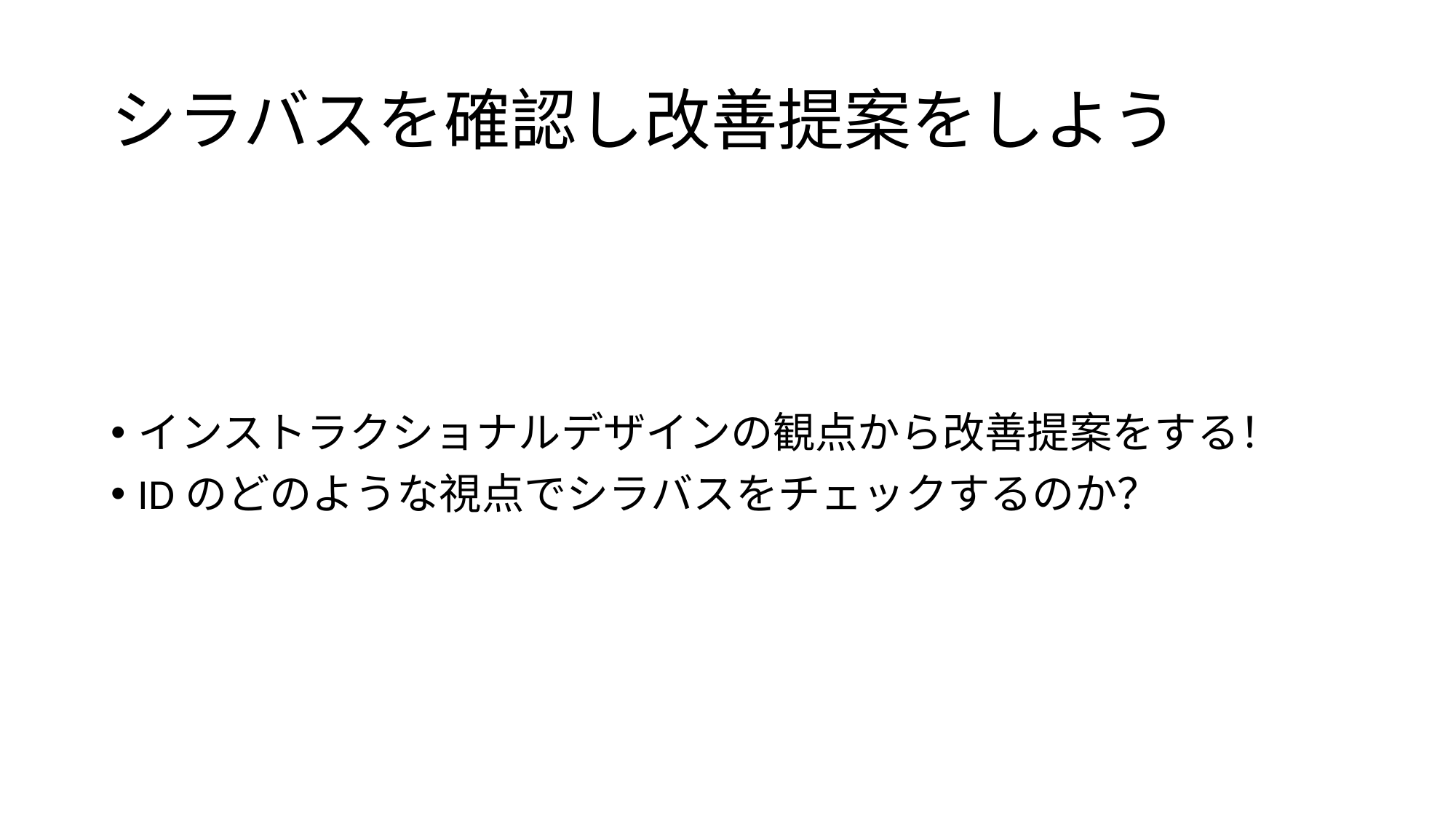

# シラバスを確認し改善提案をしよう

インストラクショナルデザインの観点から改善提案をする！
IDのどのような視点でシラバスをチェックするのか？